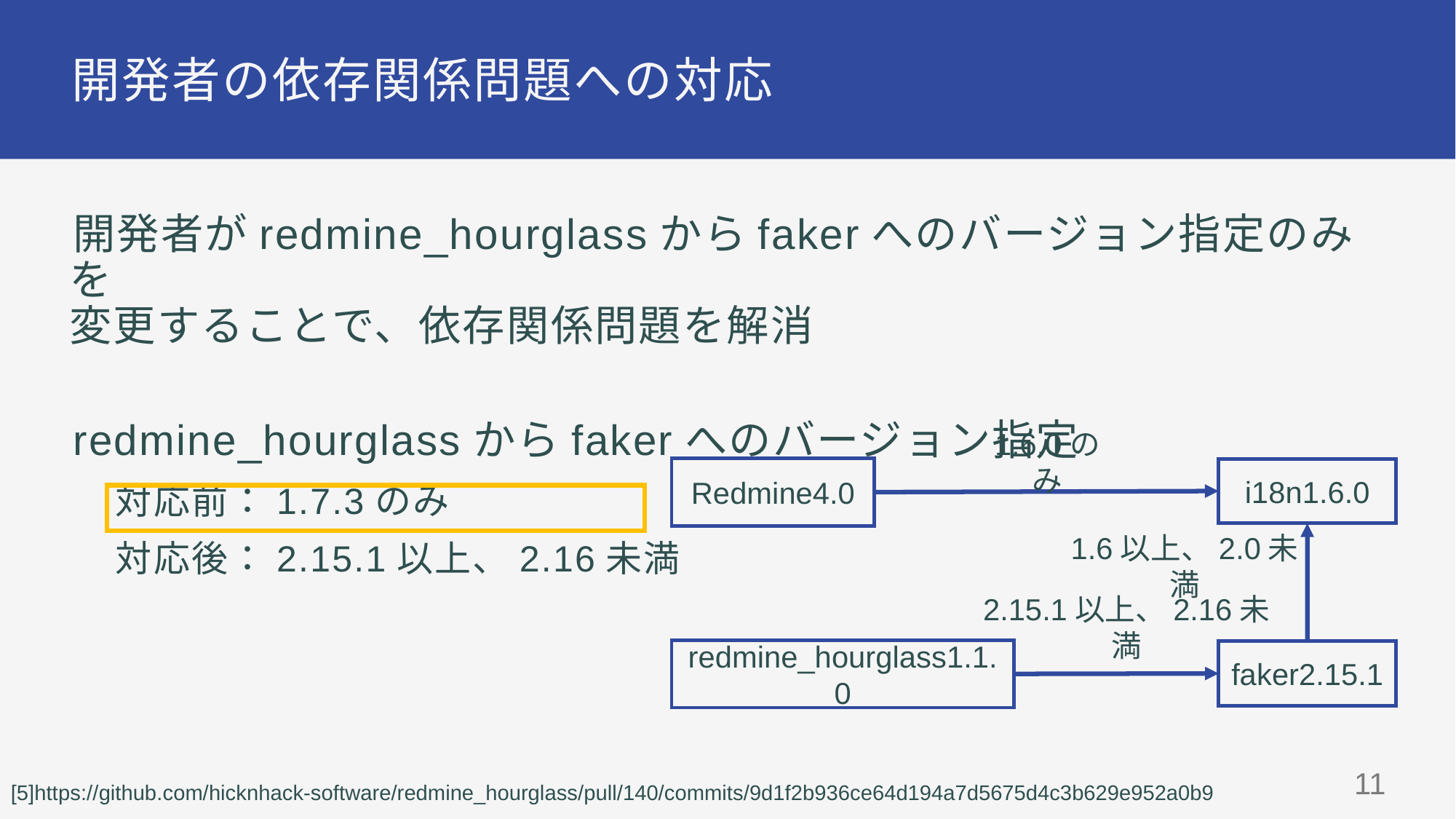

# 開発者の依存関係問題への対応
開発者がredmine_hourglassからfakerへのバージョン指定のみを
変更することで、依存関係問題を解消

redmine_hourglassからfakerへのバージョン指定
対応前：1.7.3のみ
対応後：2.15.1以上、2.16未満
1.6.0のみ
Redmine4.0
i18n1.6.0

1.6以上、2.0未満
2.15.1以上、2.16未満
redmine_hourglass1.1.0
faker2.15.1
11
[5]https://github.com/hicknhack-software/redmine_hourglass/pull/140/commits/9d1f2b936ce64d194a7d5675d4c3b629e952a0b9